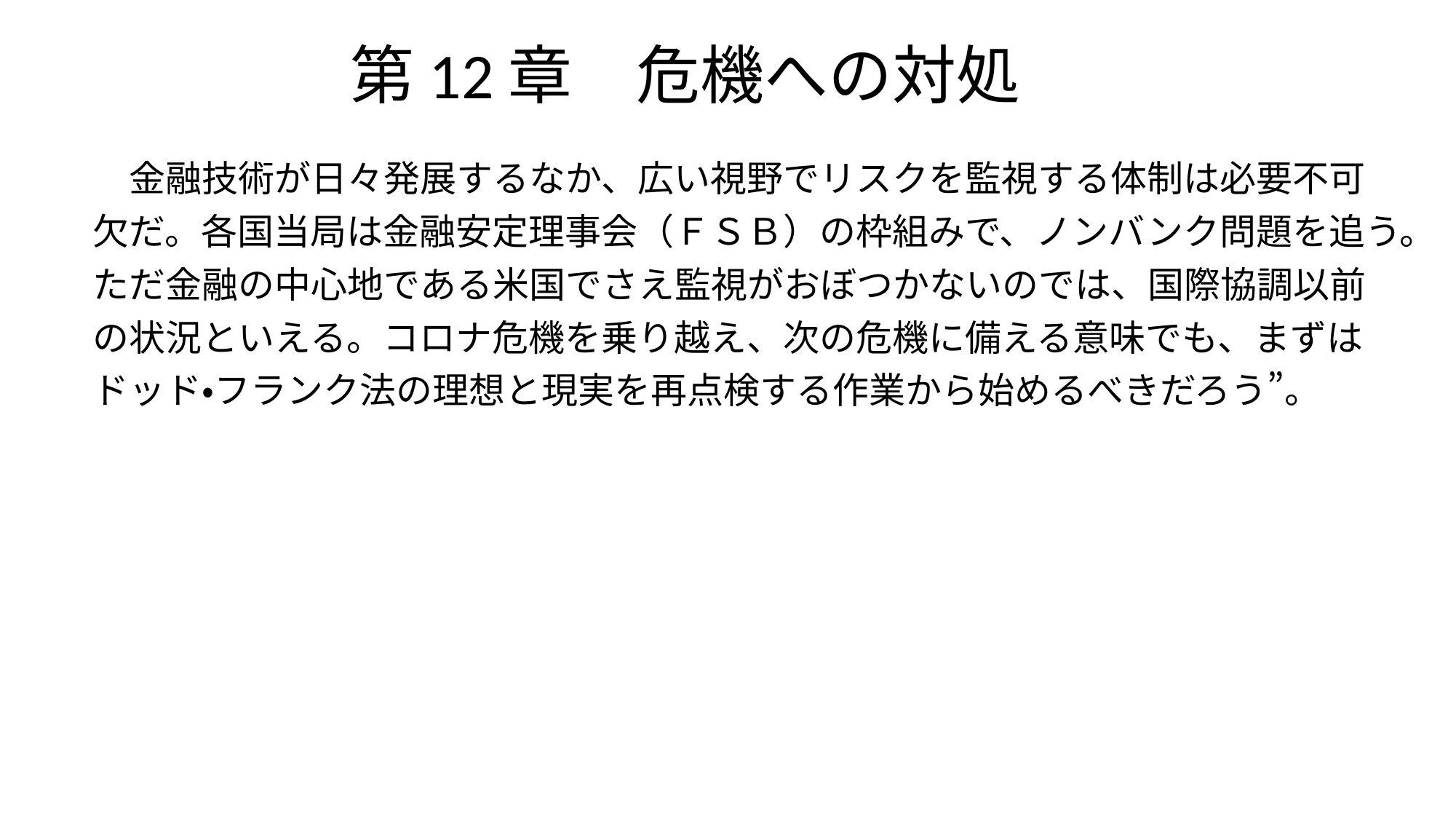

# 第12章　危機への対処
　金融技術が日々発展するなか、広い視野でリスクを監視する体制は必要不可欠だ。各国当局は金融安定理事会（ＦＳＢ）の枠組みで、ノンバンク問題を追う。ただ金融の中心地である米国でさえ監視がおぼつかないのでは、国際協調以前の状況といえる。コロナ危機を乗り越え、次の危機に備える意味でも、まずはドッド・フランク法の理想と現実を再点検する作業から始めるべきだろう”。